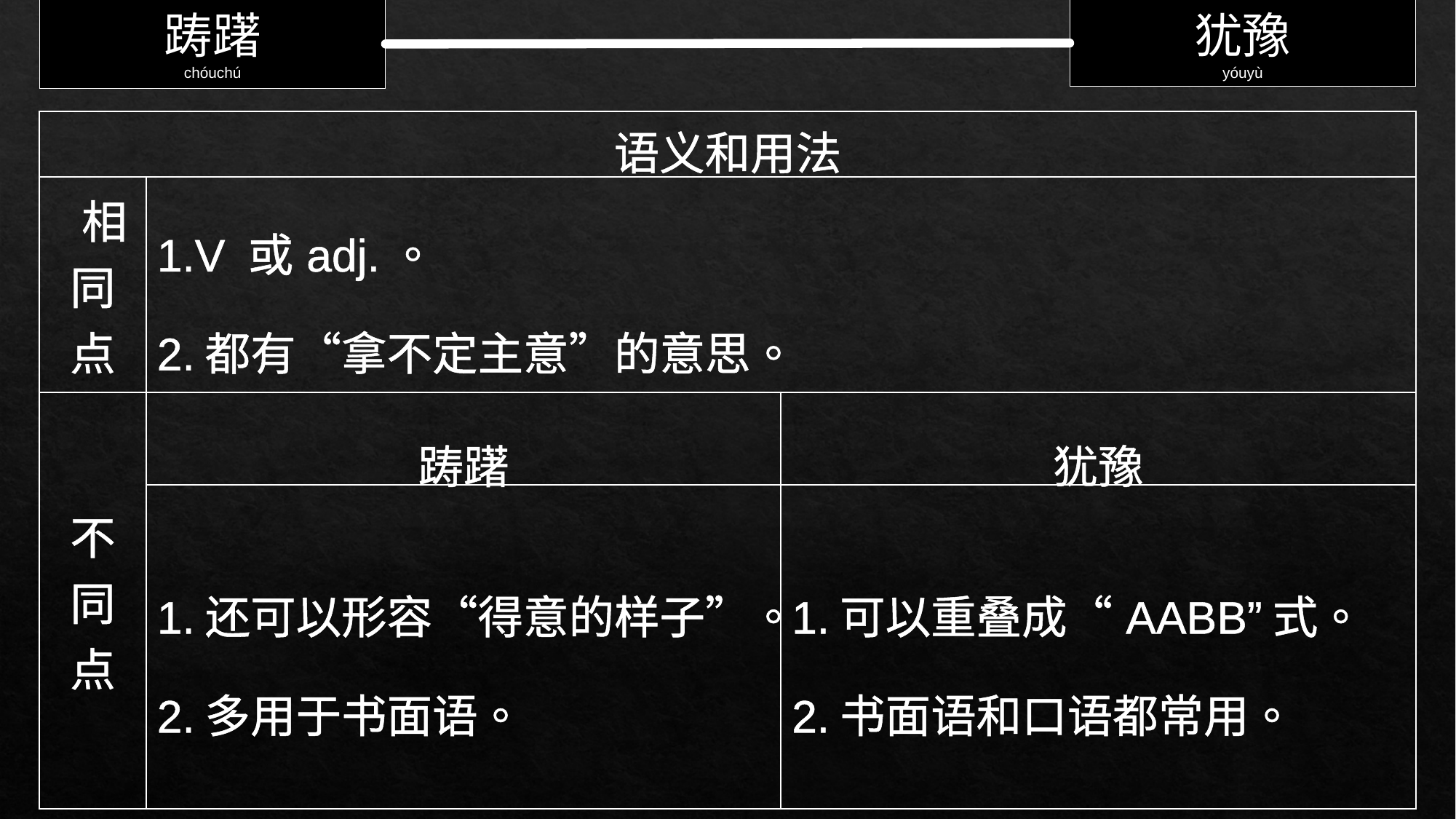

踌躇
chóuchú

犹豫
yóuyù
| 语义和用法 |  |  |
| --- | --- | --- |
| 相同点 | 1.V 或adj.。 2.都有“拿不定主意”的意思。 |  |
| 不同点 | 踌躇 | 犹豫 |
|  | 1.还可以形容“得意的样子”。 2.多用于书面语。 | 1.可以重叠成“AABB”式。 2.书面语和口语都常用。 |
|  |
| --- |